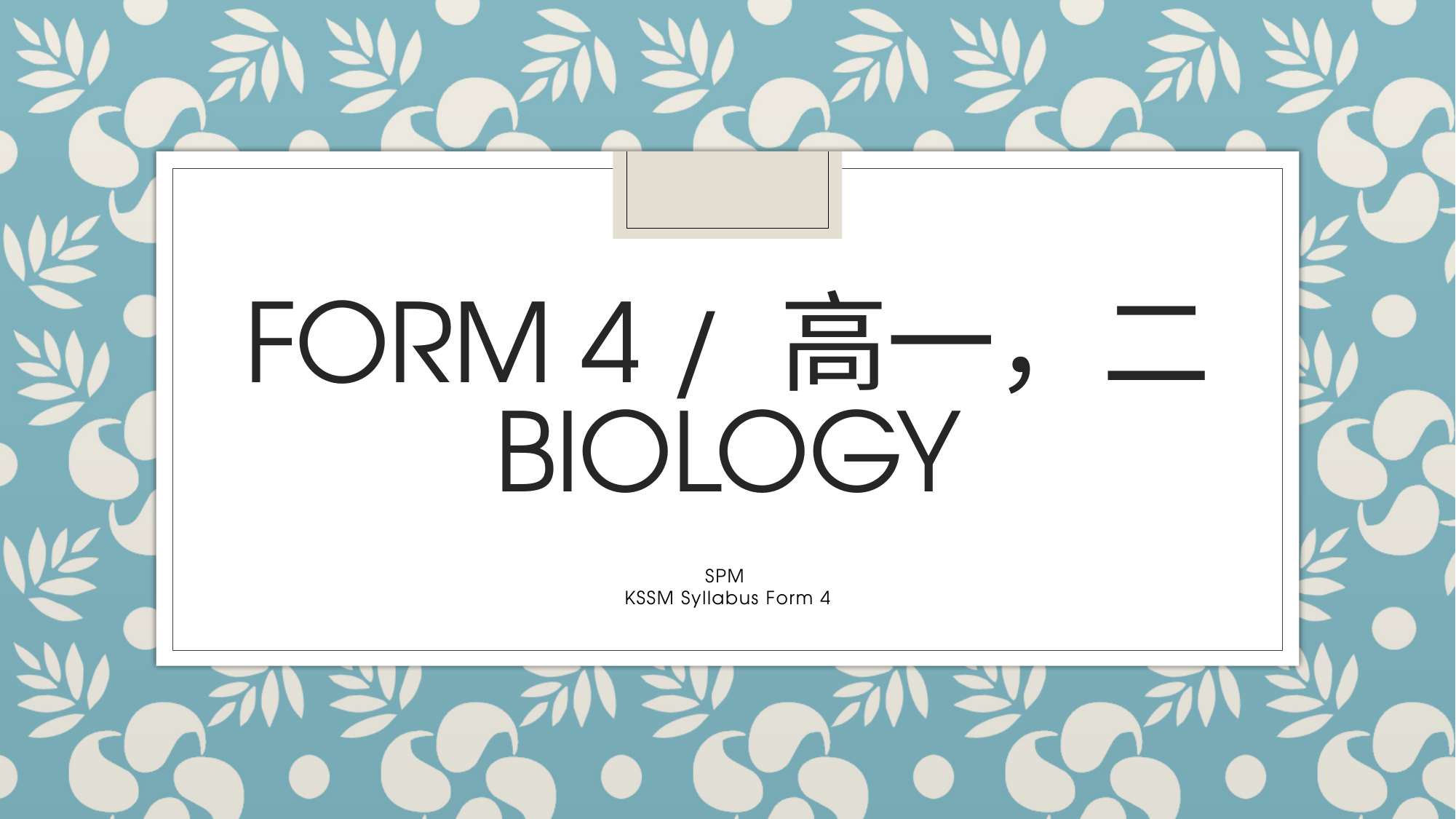

# Form 4 / 高一，二 Biology
SPM
KSSM Syllabus Form 4